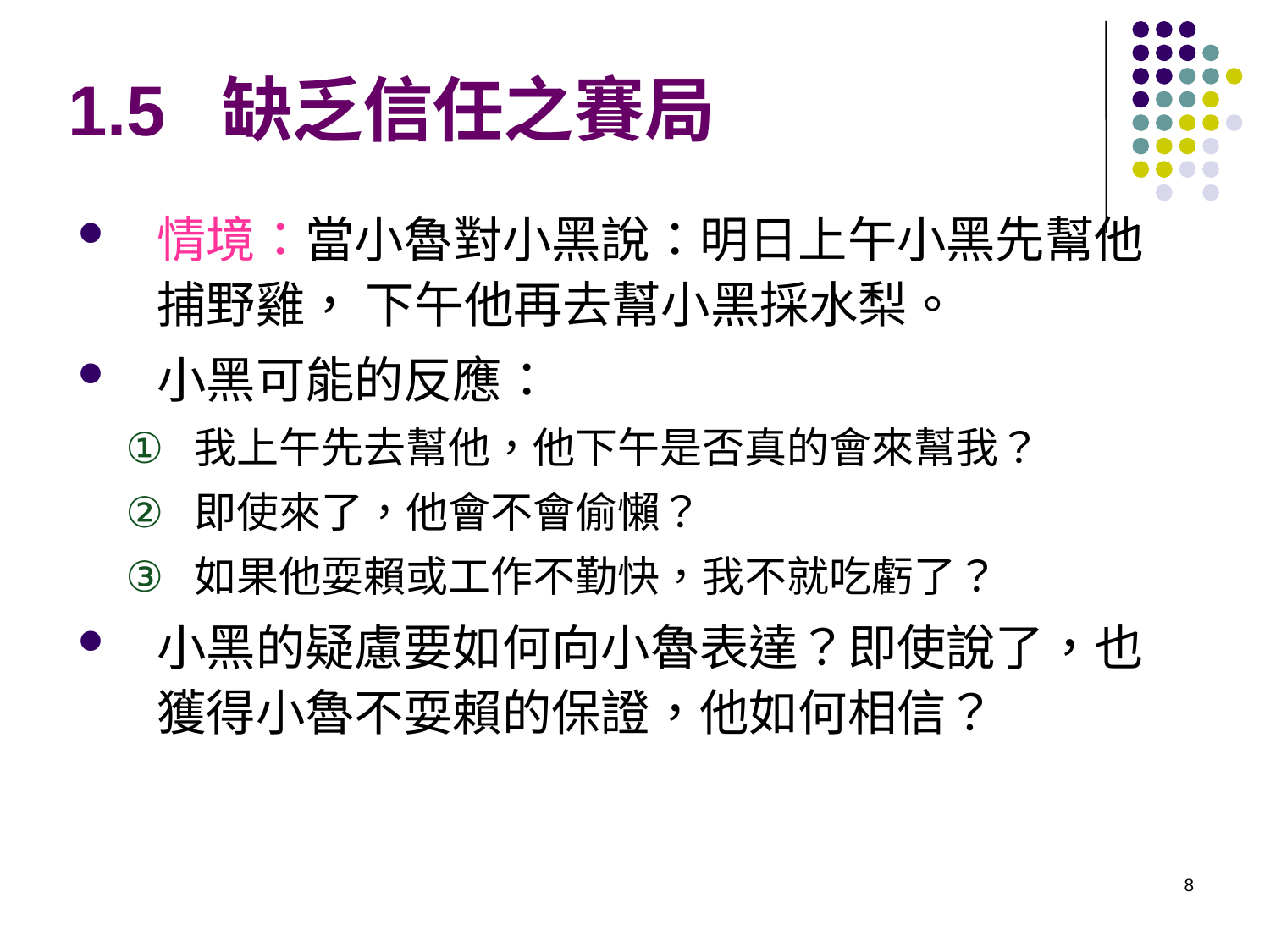

# 1.5  缺乏信任之賽局
情境：當小魯對小黑說：明日上午小黑先幫他捕野雞， 下午他再去幫小黑採水梨。
小黑可能的反應：
我上午先去幫他，他下午是否真的會來幫我？
即使來了，他會不會偷懶？
如果他耍賴或工作不勤快，我不就吃虧了？
小黑的疑慮要如何向小魯表達？即使說了，也獲得小魯不耍賴的保證，他如何相信？
8